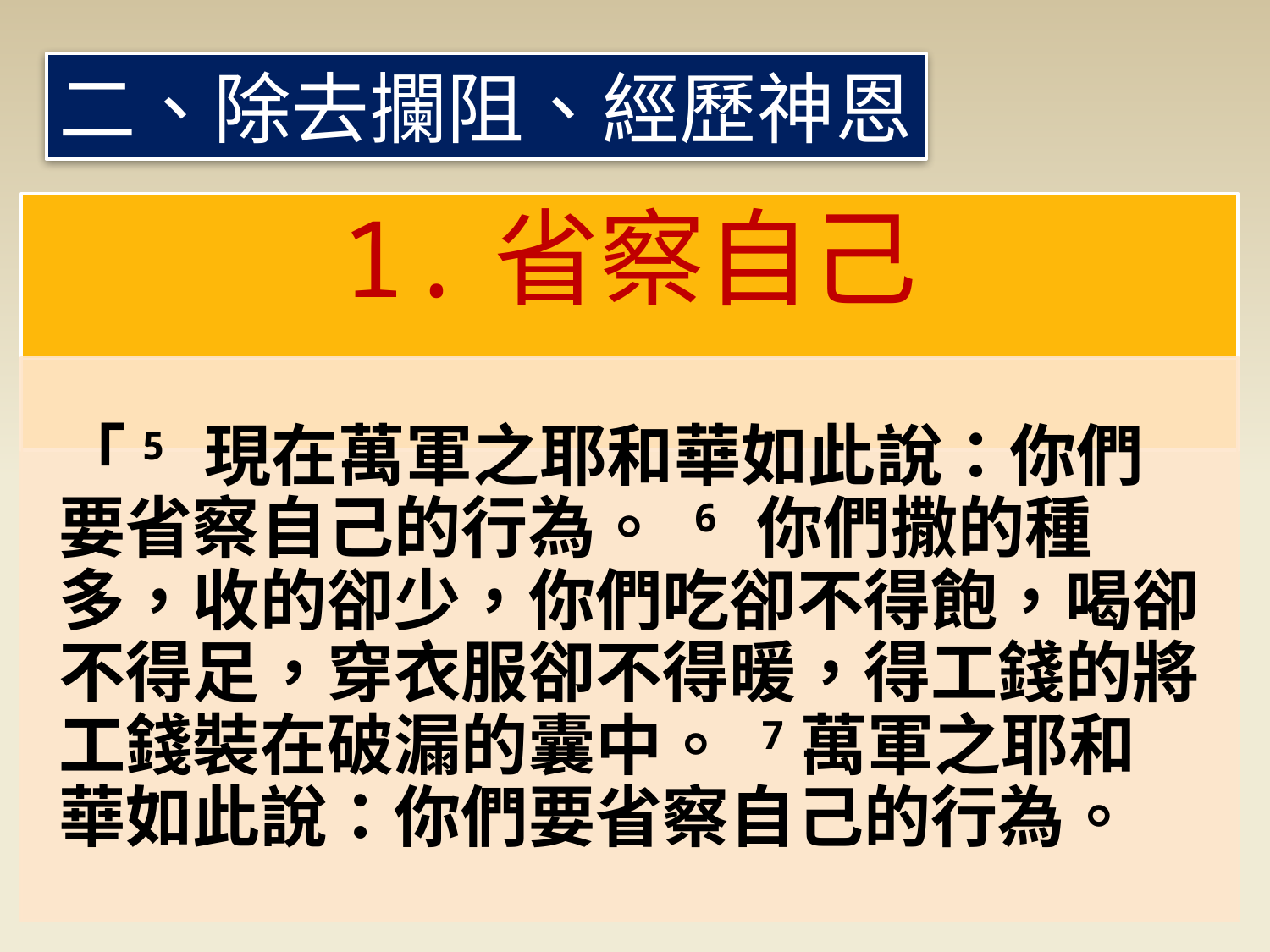

二、除去攔阻、經歷神恩
1.省察自己
「5 現在萬軍之耶和華如此說：你們要省察自己的行為。 6 你們撒的種多，收的卻少，你們吃卻不得飽，喝卻不得足，穿衣服卻不得暖，得工錢的將工錢裝在破漏的囊中。 7萬軍之耶和華如此說：你們要省察自己的行為。